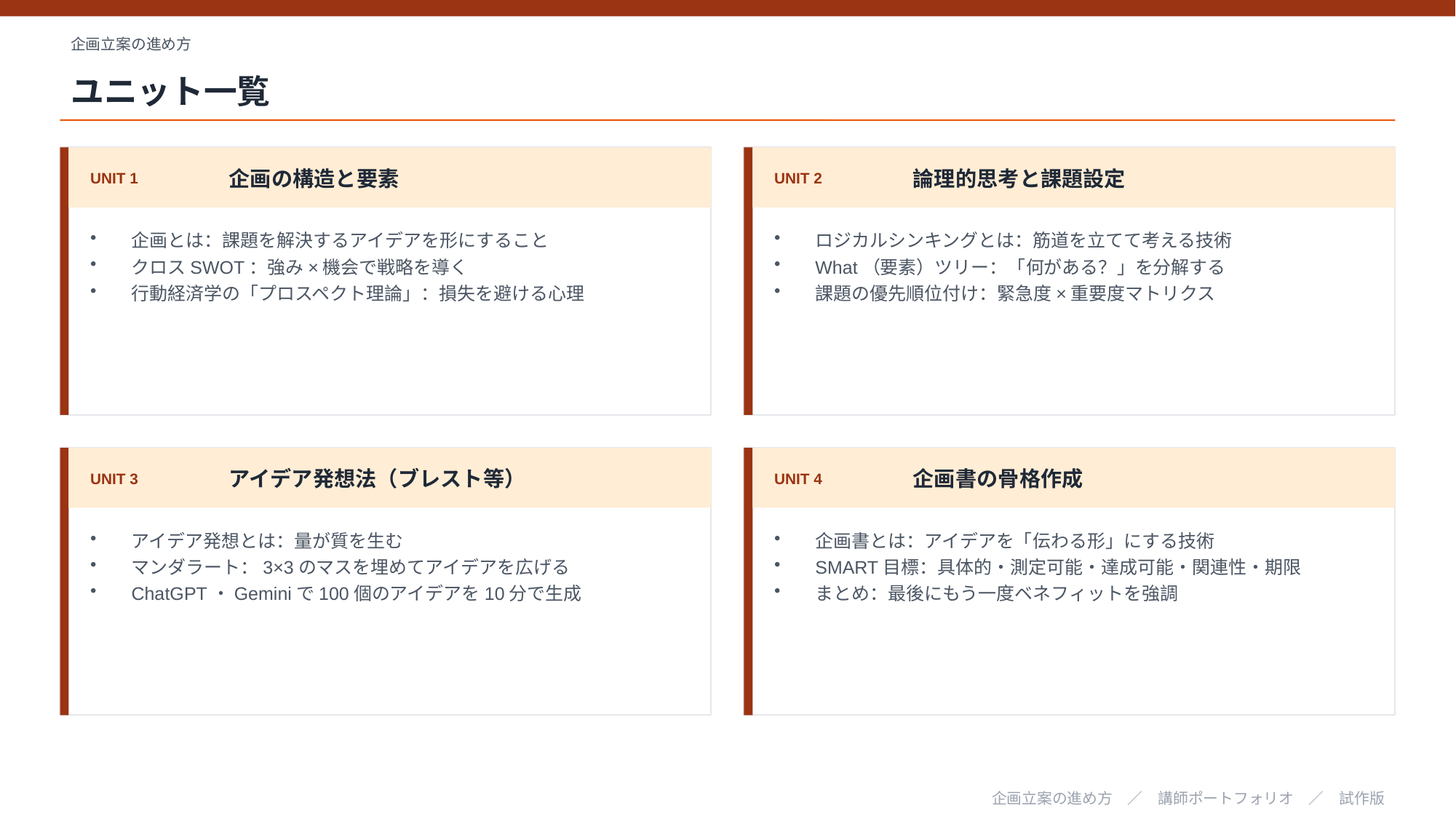

企画立案の進め方
ユニット一覧

UNIT 1
企画の構造と要素
UNIT 2
論理的思考と課題設定
企画とは：課題を解決するアイデアを形にすること
クロスSWOT：強み×機会で戦略を導く
行動経済学の「プロスペクト理論」：損失を避ける心理
ロジカルシンキングとは：筋道を立てて考える技術
What（要素）ツリー：「何がある？」を分解する
課題の優先順位付け：緊急度×重要度マトリクス

UNIT 3
アイデア発想法（ブレスト等）
UNIT 4
企画書の骨格作成
アイデア発想とは：量が質を生む
マンダラート：3×3のマスを埋めてアイデアを広げる
ChatGPT・Geminiで100個のアイデアを10分で生成
企画書とは：アイデアを「伝わる形」にする技術
SMART目標：具体的・測定可能・達成可能・関連性・期限
まとめ：最後にもう一度ベネフィットを強調
企画立案の進め方　／　講師ポートフォリオ　／　試作版